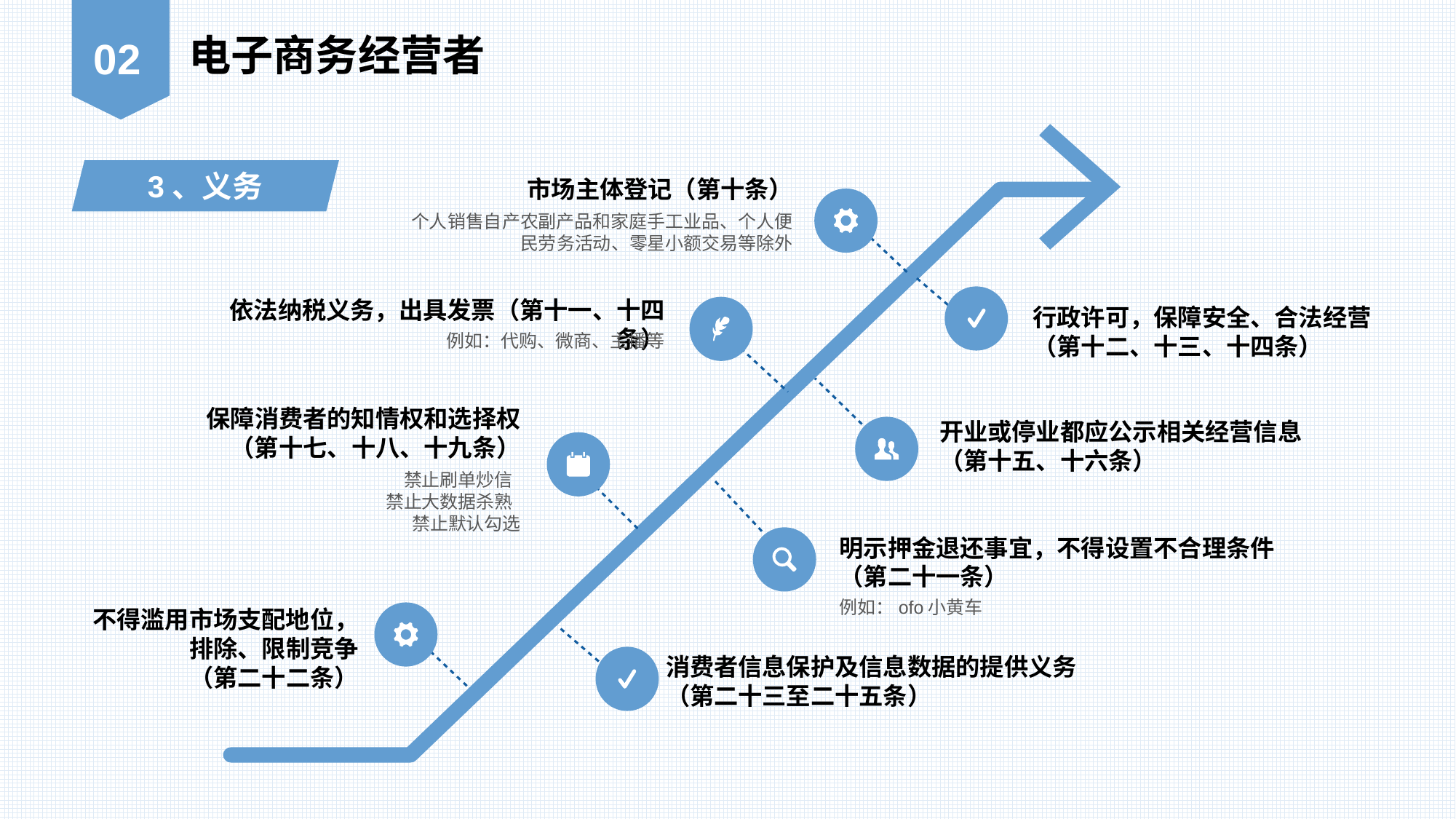

电子商务经营者
02

3、义务
市场主体登记（第十条）
个人销售自产农副产品和家庭手工业品、个人便民劳务活动、零星小额交易等除外

依法纳税义务，出具发票（第十一、十四条）
例如：代购、微商、主播等

行政许可，保障安全、合法经营
（第十二、十三、十四条）

保障消费者的知情权和选择权
（第十七、十八、十九条）
禁止刷单炒信
禁止大数据杀熟
禁止默认勾选
开业或停业都应公示相关经营信息
（第十五、十六条）

明示押金退还事宜，不得设置不合理条件（第二十一条）
例如：ofo小黄车

不得滥用市场支配地位，
排除、限制竞争
（第二十二条）

消费者信息保护及信息数据的提供义务（第二十三至二十五条）